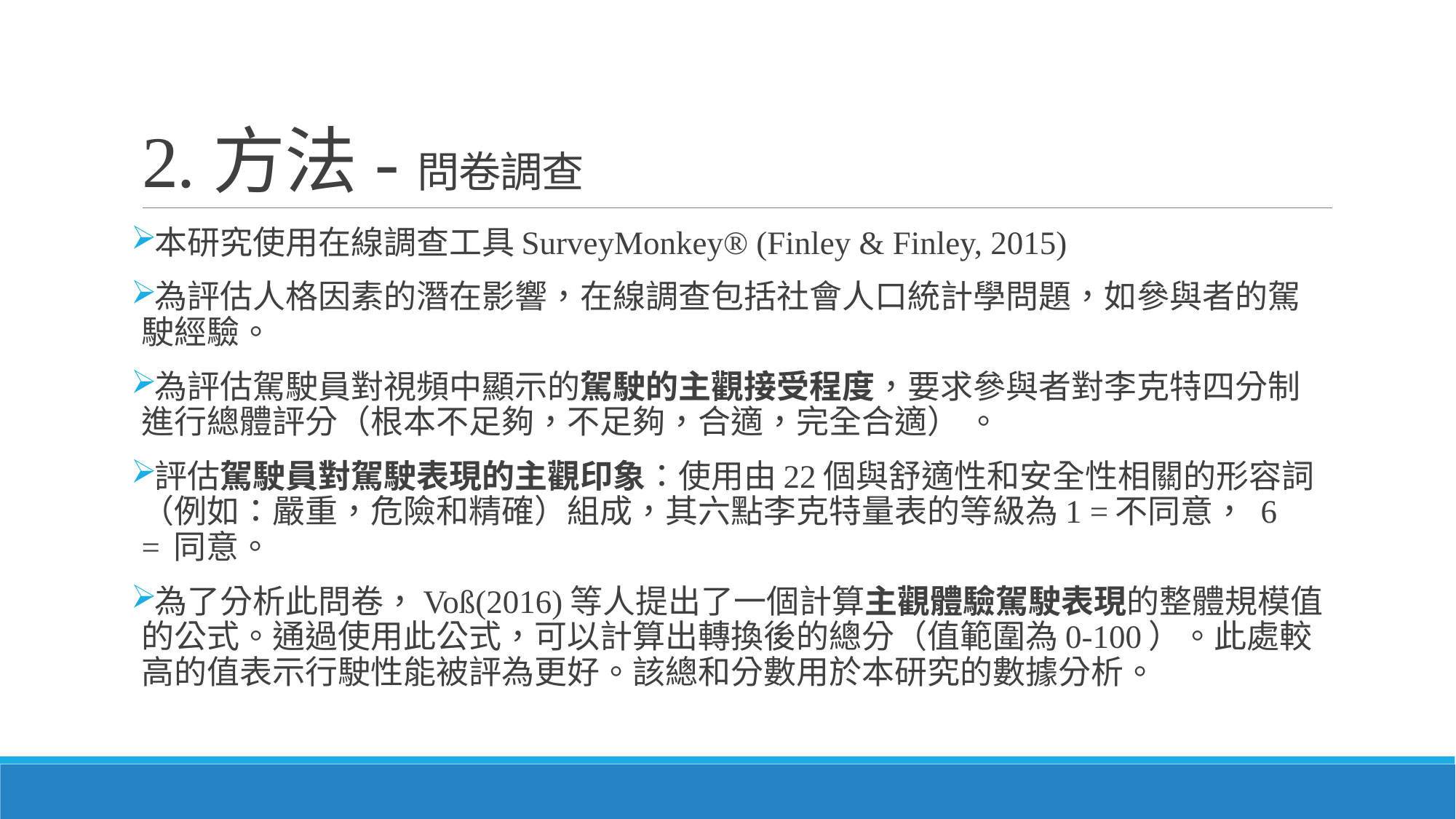

# 2.方法-問卷調查
本研究使用在線調查工具SurveyMonkey® (Finley & Finley, 2015)
為評估人格因素的潛在影響，在線調查包括社會人口統計學問題，如參與者的駕駛經驗。
為評估駕駛員對視頻中顯示的駕駛的主觀接受程度，要求參與者對李克特四分制進行總體評分（根本不足夠，不足夠，合適，完全合適） 。
評估駕駛員對駕駛表現的主觀印象：使用由22個與舒適性和安全性相關的形容詞（例如：嚴重，危險和精確）組成，其六點李克特量表的等級為1 =不同意， 6 = 同意。
為了分析此問卷，Voß(2016)等人提出了一個計算主觀體驗駕駛表現的整體規模值的公式。通過使用此公式，可以計算出轉換後的總分（值範圍為0-100）。此處較高的值表示行駛性能被評為更好。該總和分數用於本研究的數據分析。